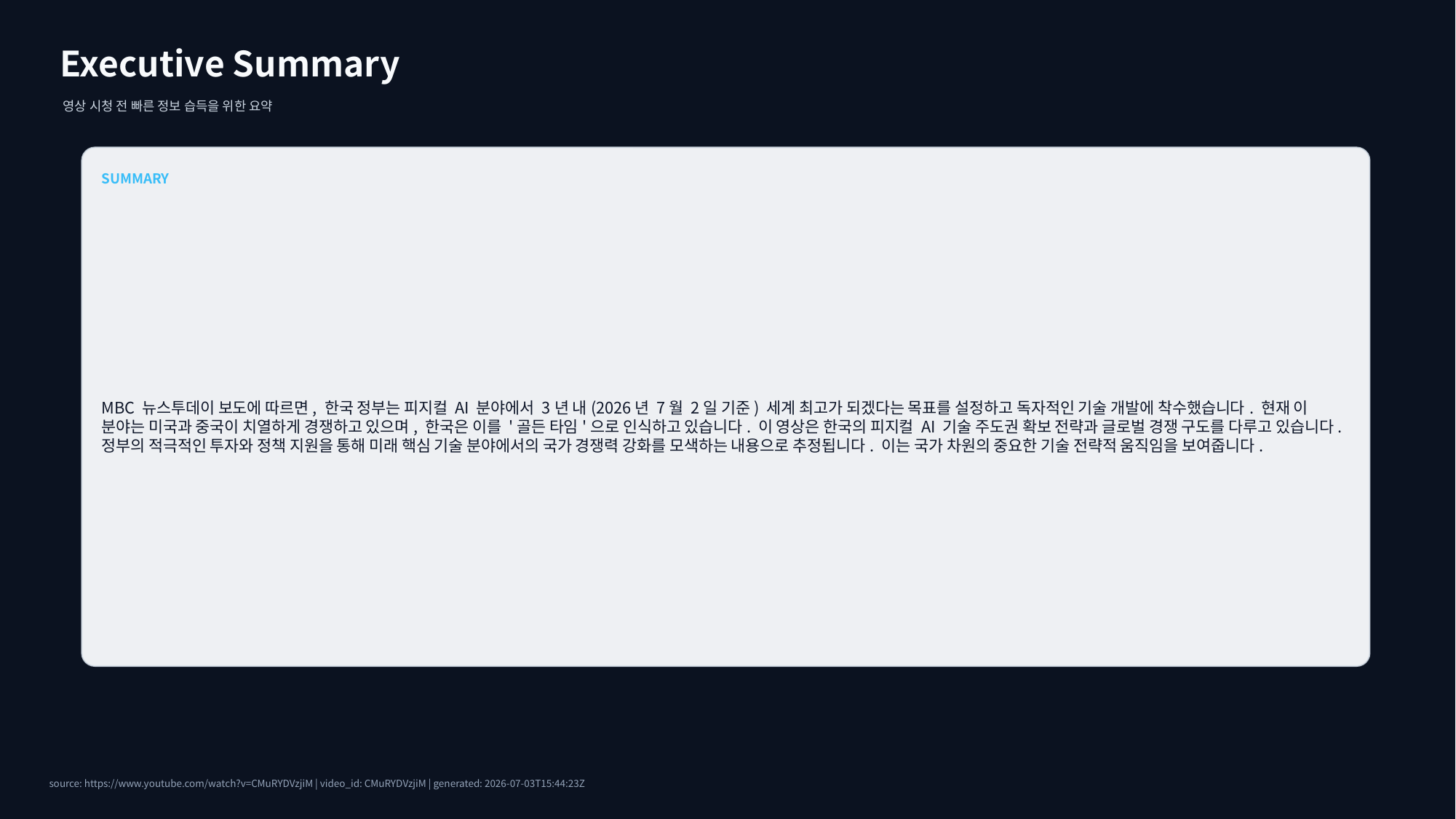

Executive Summary
영상 시청 전 빠른 정보 습득을 위한 요약

SUMMARY
MBC 뉴스투데이 보도에 따르면, 한국 정부는 피지컬 AI 분야에서 3년 내(2026년 7월 2일 기준) 세계 최고가 되겠다는 목표를 설정하고 독자적인 기술 개발에 착수했습니다. 현재 이 분야는 미국과 중국이 치열하게 경쟁하고 있으며, 한국은 이를 '골든 타임'으로 인식하고 있습니다. 이 영상은 한국의 피지컬 AI 기술 주도권 확보 전략과 글로벌 경쟁 구도를 다루고 있습니다. 정부의 적극적인 투자와 정책 지원을 통해 미래 핵심 기술 분야에서의 국가 경쟁력 강화를 모색하는 내용으로 추정됩니다. 이는 국가 차원의 중요한 기술 전략적 움직임을 보여줍니다.
source: https://www.youtube.com/watch?v=CMuRYDVzjiM | video_id: CMuRYDVzjiM | generated: 2026-07-03T15:44:23Z